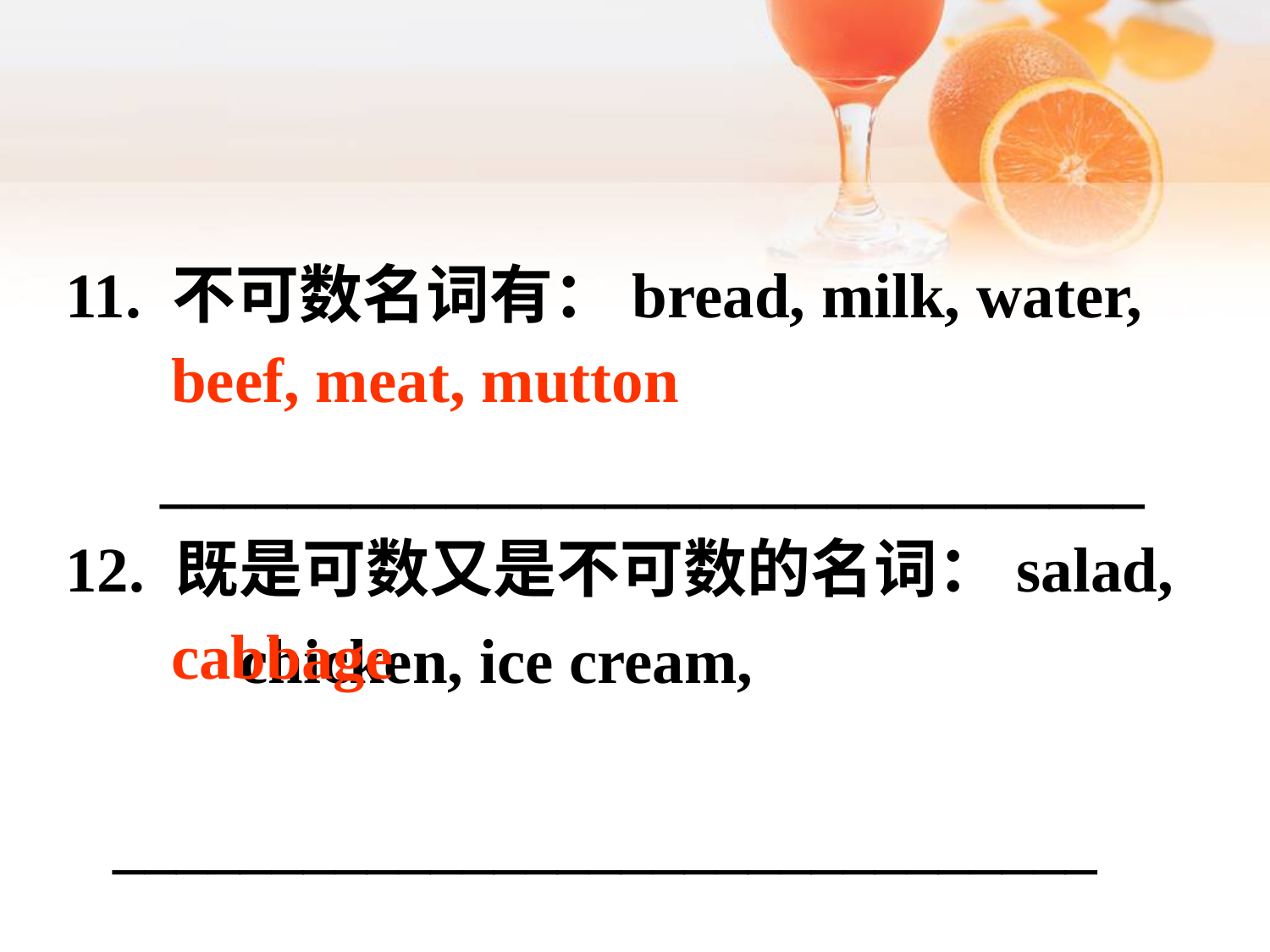

11. 不可数名词有：bread, milk, water,
      _______________________________
12. 既是可数又是不可数的名词：salad,    	chicken, ice cream,
     	_______________________________
beef, meat, mutton
cabbage